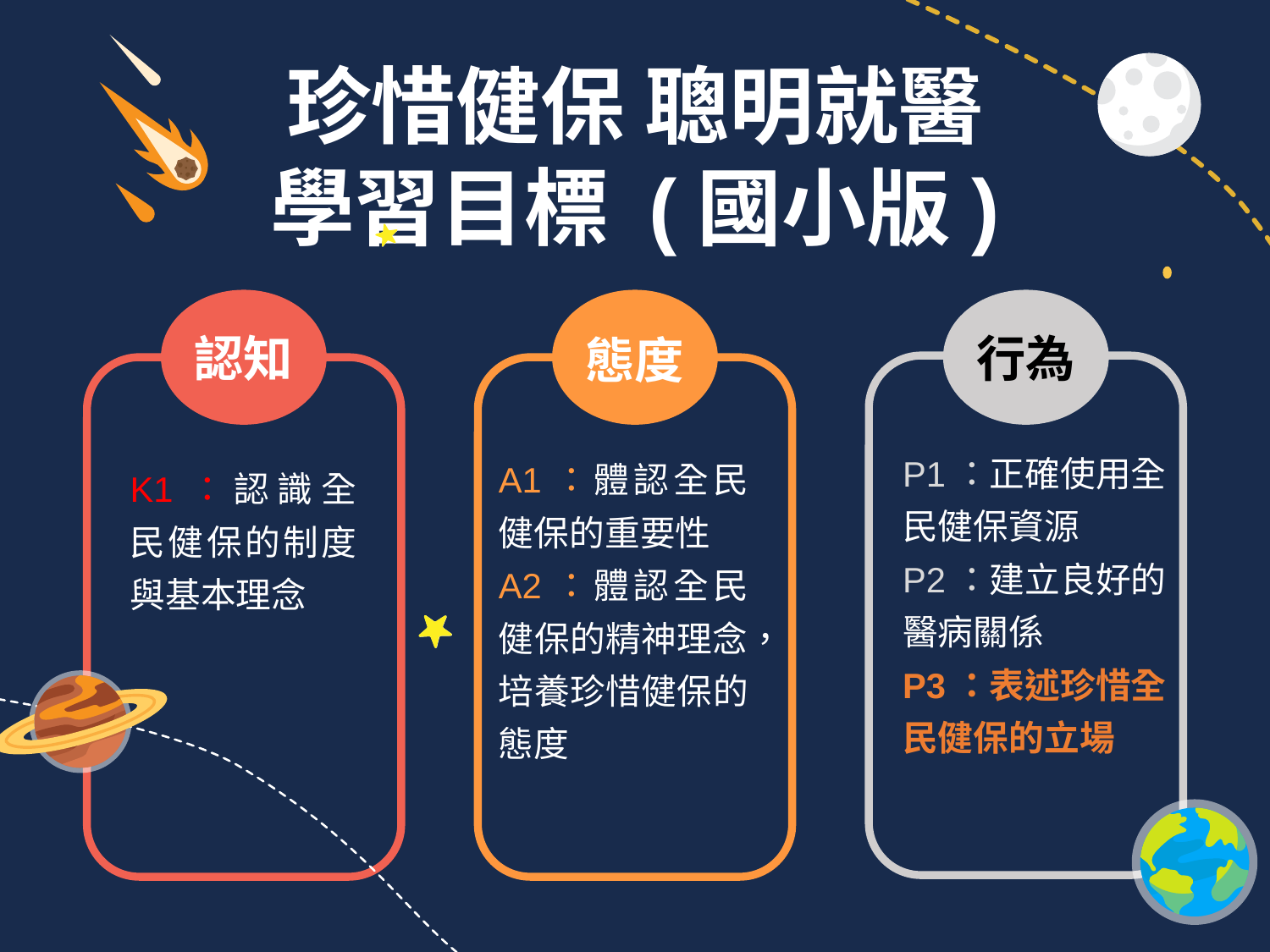

珍惜健保 聰明就醫
學習目標 (國小版)

認知

K1：認識全民健保的制度與基本理念

行為

P1：正確使用全民健保資源
P2：建立良好的醫病關係
P3：表述珍惜全民健保的立場

態度

A1：體認全民健保的重要性
A2：體認全民健保的精神理念，培養珍惜健保的態度